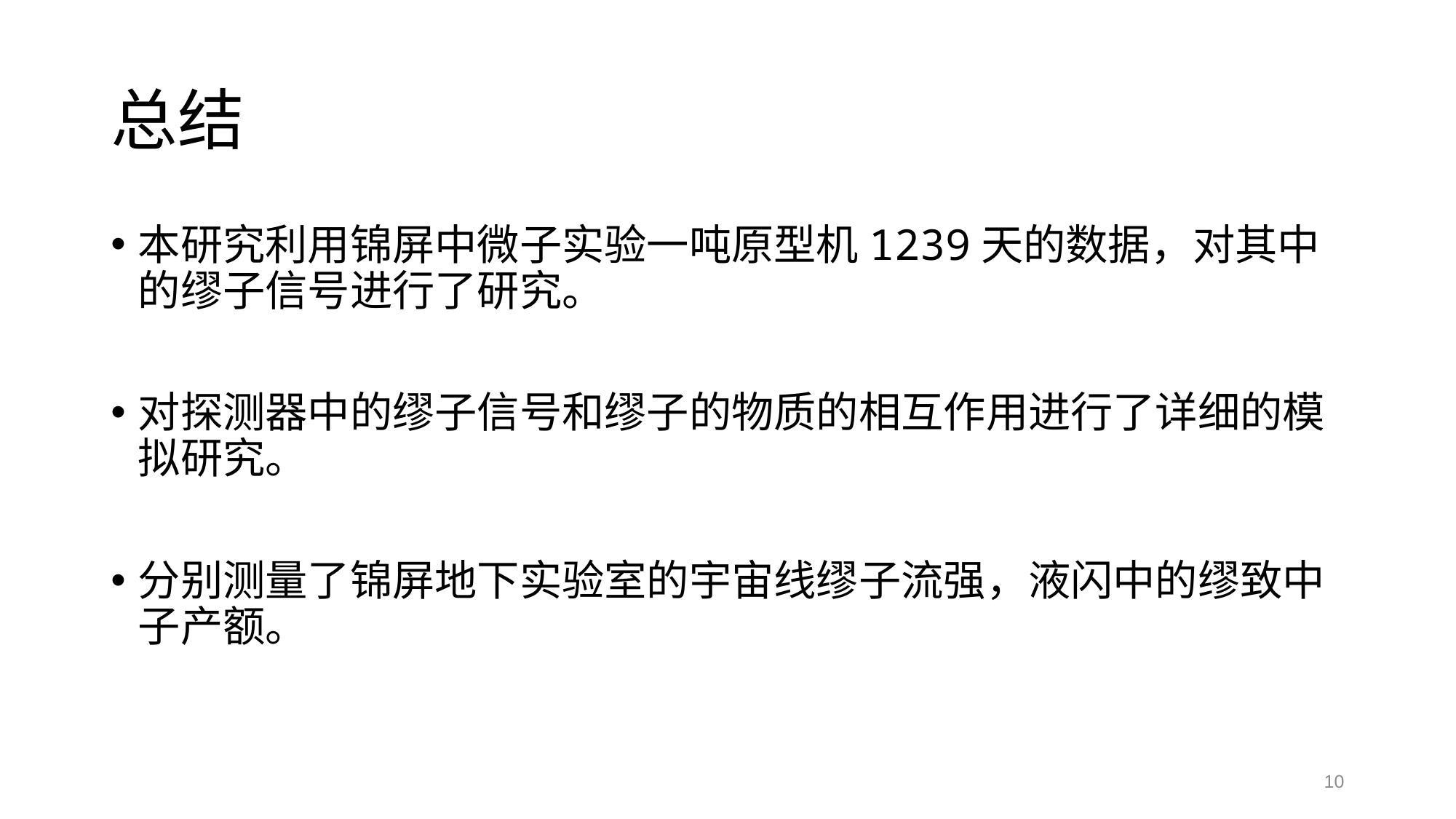

# 总结
本研究利用锦屏中微子实验一吨原型机1239天的数据，对其中的缪子信号进行了研究。

对探测器中的缪子信号和缪子的物质的相互作用进行了详细的模拟研究。

分别测量了锦屏地下实验室的宇宙线缪子流强，液闪中的缪致中子产额。

10